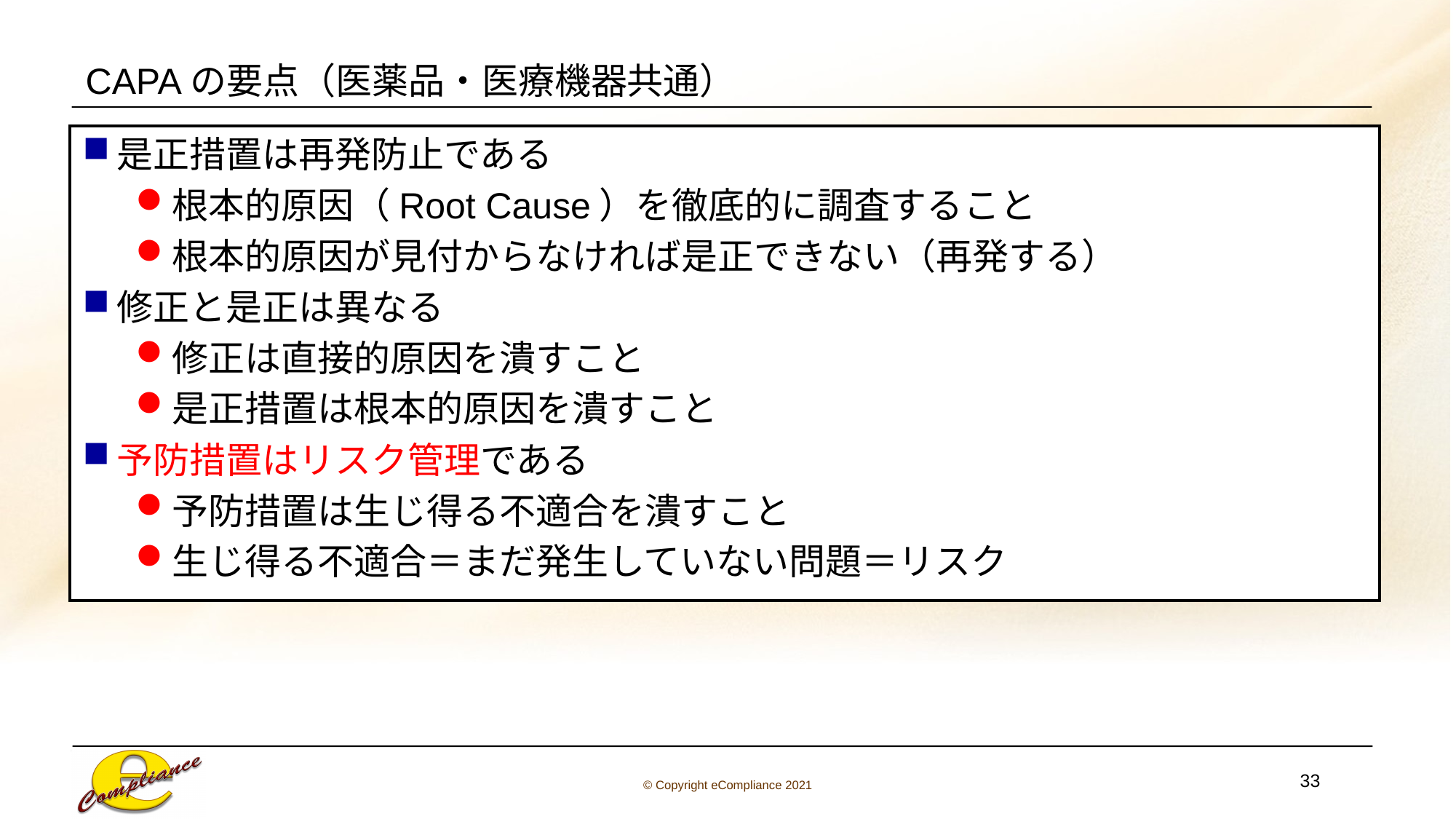

# CAPAの要点（医薬品・医療機器共通）
是正措置は再発防止である
根本的原因（Root Cause）を徹底的に調査すること
根本的原因が見付からなければ是正できない（再発する）
修正と是正は異なる
修正は直接的原因を潰すこと
是正措置は根本的原因を潰すこと
予防措置はリスク管理である
予防措置は生じ得る不適合を潰すこと
生じ得る不適合＝まだ発生していない問題＝リスク